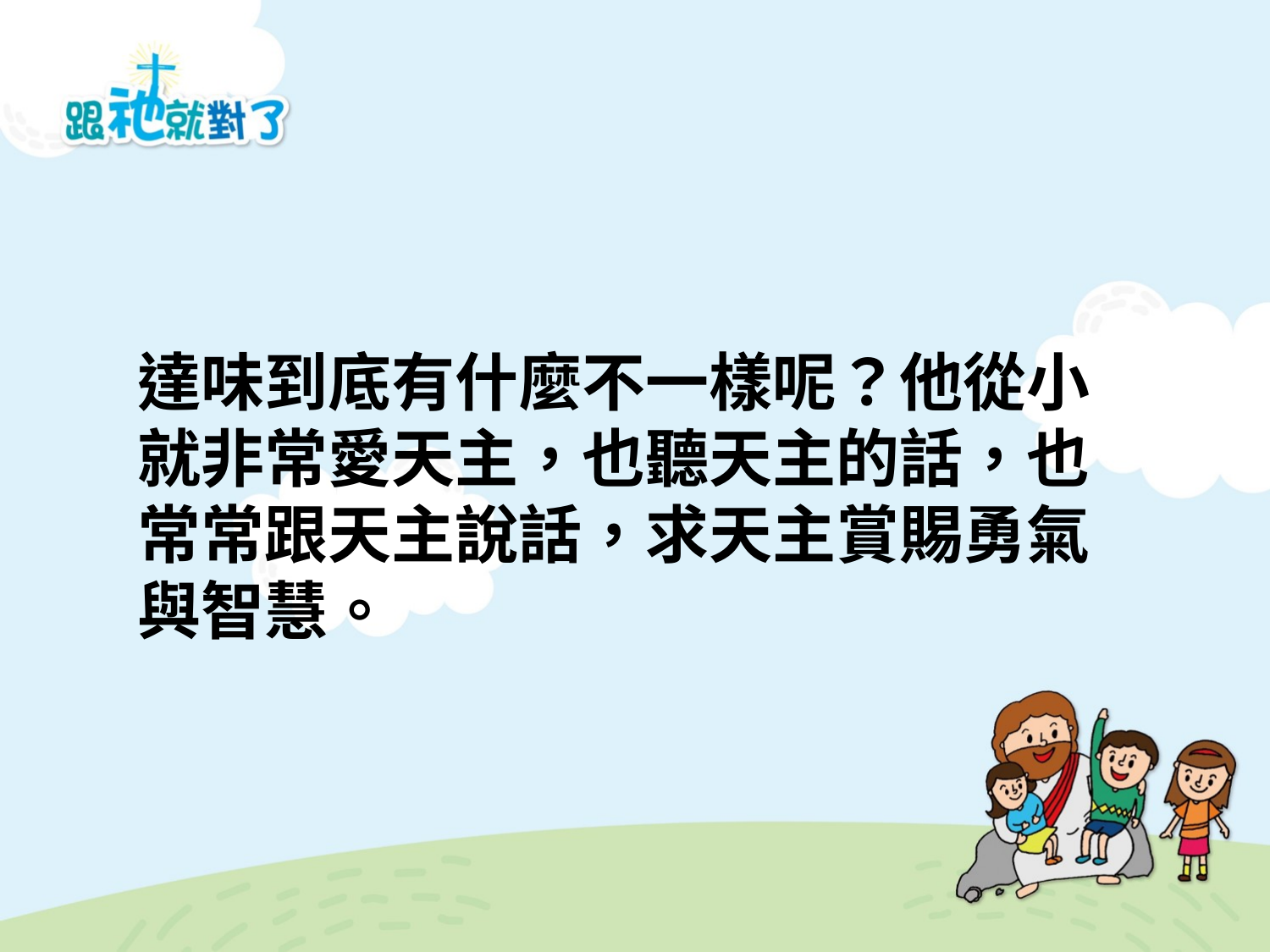

達味到底有什麼不一樣呢？他從小就非常愛天主，也聽天主的話，也常常跟天主說話，求天主賞賜勇氣與智慧。